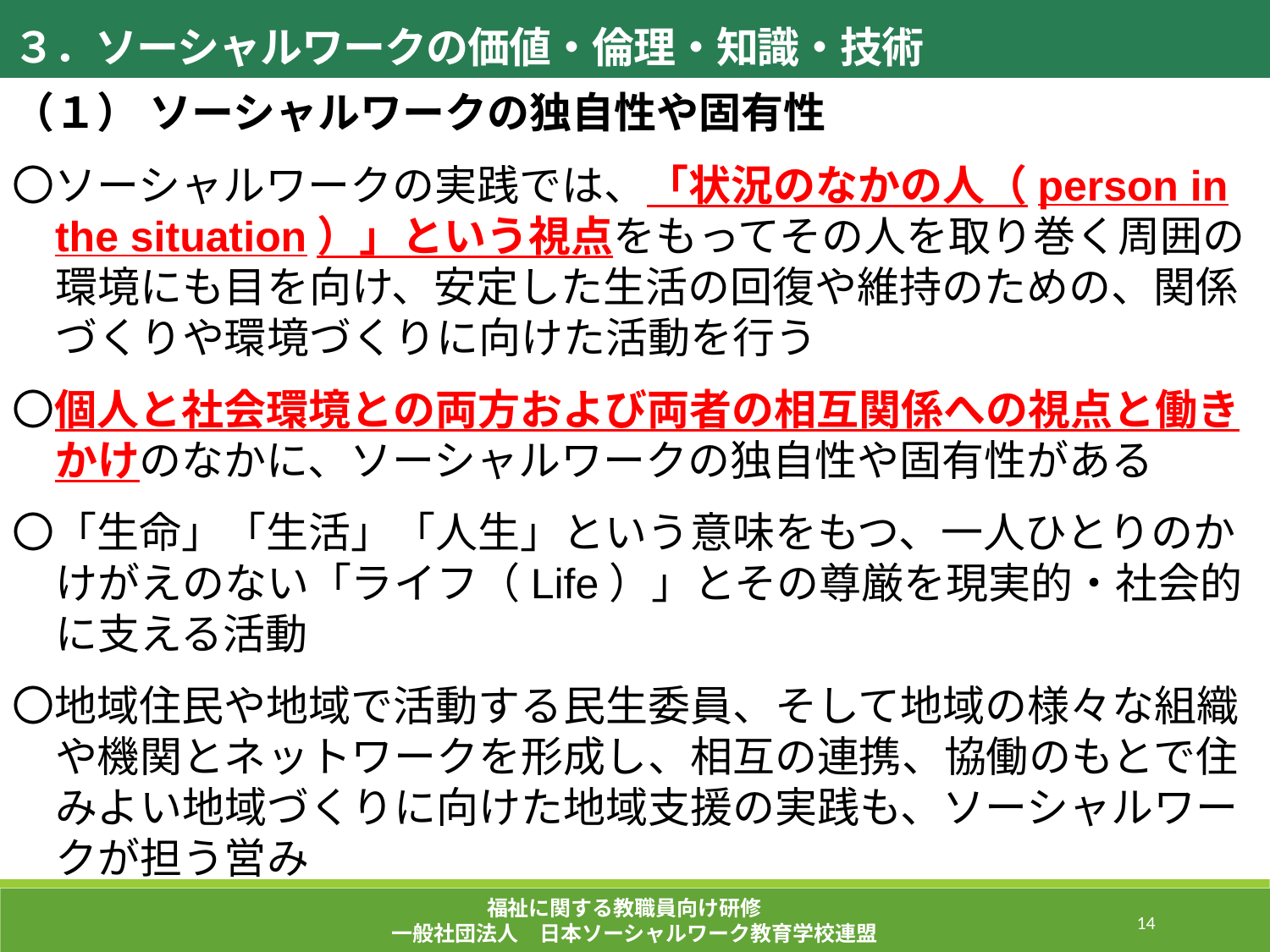

３．ソーシャルワークの価値・倫理・知識・技術
（１） ソーシャルワークの独自性や固有性
〇ソーシャルワークの実践では、「状況のなかの人（person in the situation）」という視点をもってその人を取り巻く周囲の環境にも目を向け、安定した生活の回復や維持のための、関係づくりや環境づくりに向けた活動を行う
〇個人と社会環境との両方および両者の相互関係への視点と働きかけのなかに、ソーシャルワークの独自性や固有性がある
〇「生命」「生活」「人生」という意味をもつ、一人ひとりのかけがえのない「ライフ（Life）」とその尊厳を現実的・社会的に支える活動
〇地域住民や地域で活動する民生委員、そして地域の様々な組織や機関とネットワークを形成し、相互の連携、協働のもとで住みよい地域づくりに向けた地域支援の実践も、ソーシャルワークが担う営み
福祉に関する教職員向け研修
一般社団法人　日本ソーシャルワーク教育学校連盟
14